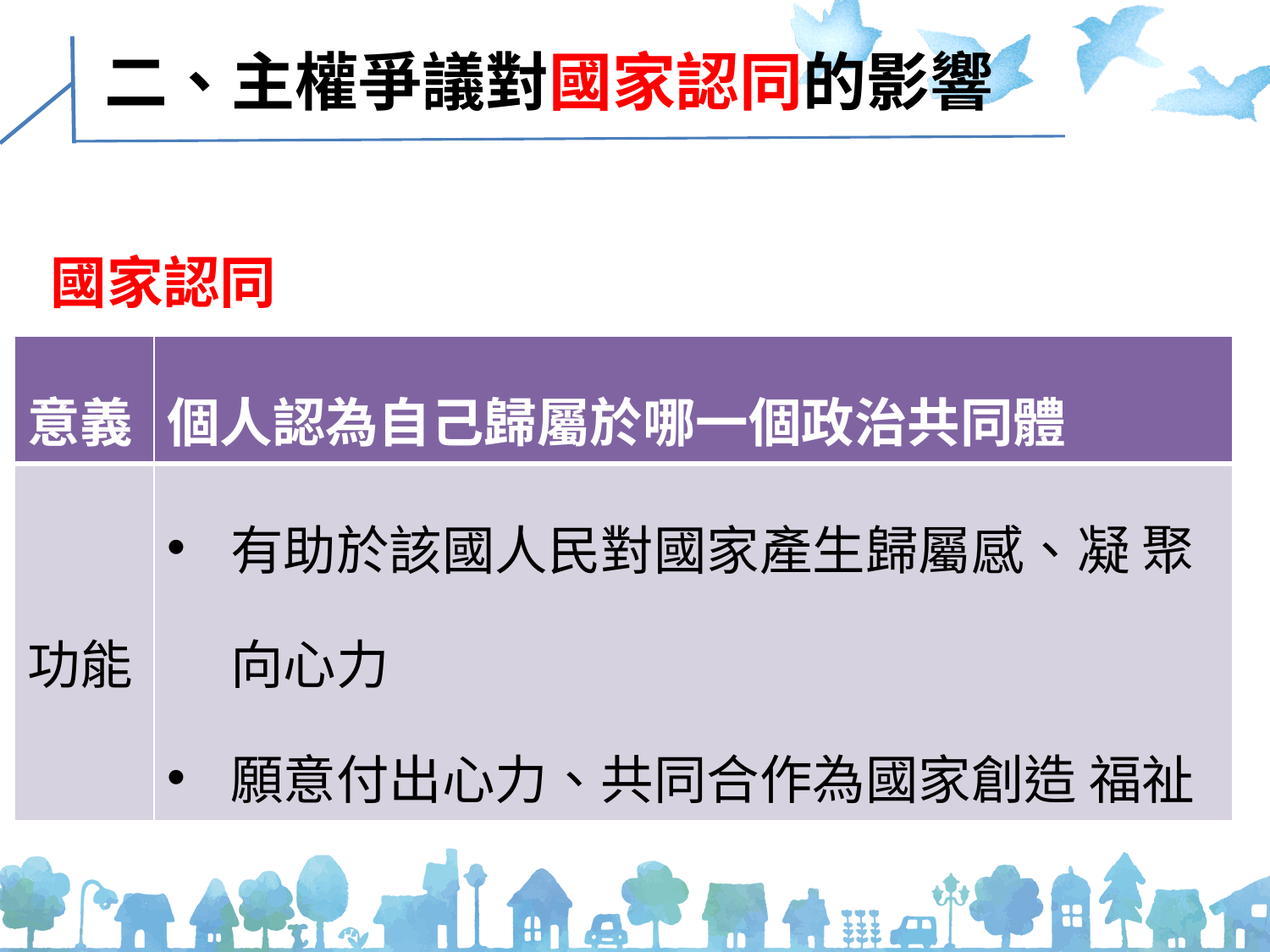

# 二、主權爭議對國家認同的影響
國家認同
| 意義 | 個人認為自己歸屬於哪一個政治共同體 |
| --- | --- |
| 功能 | 有助於該國人民對國家產生歸屬感、凝 聚向心力 願意付出心力、共同合作為國家創造 福祉 |